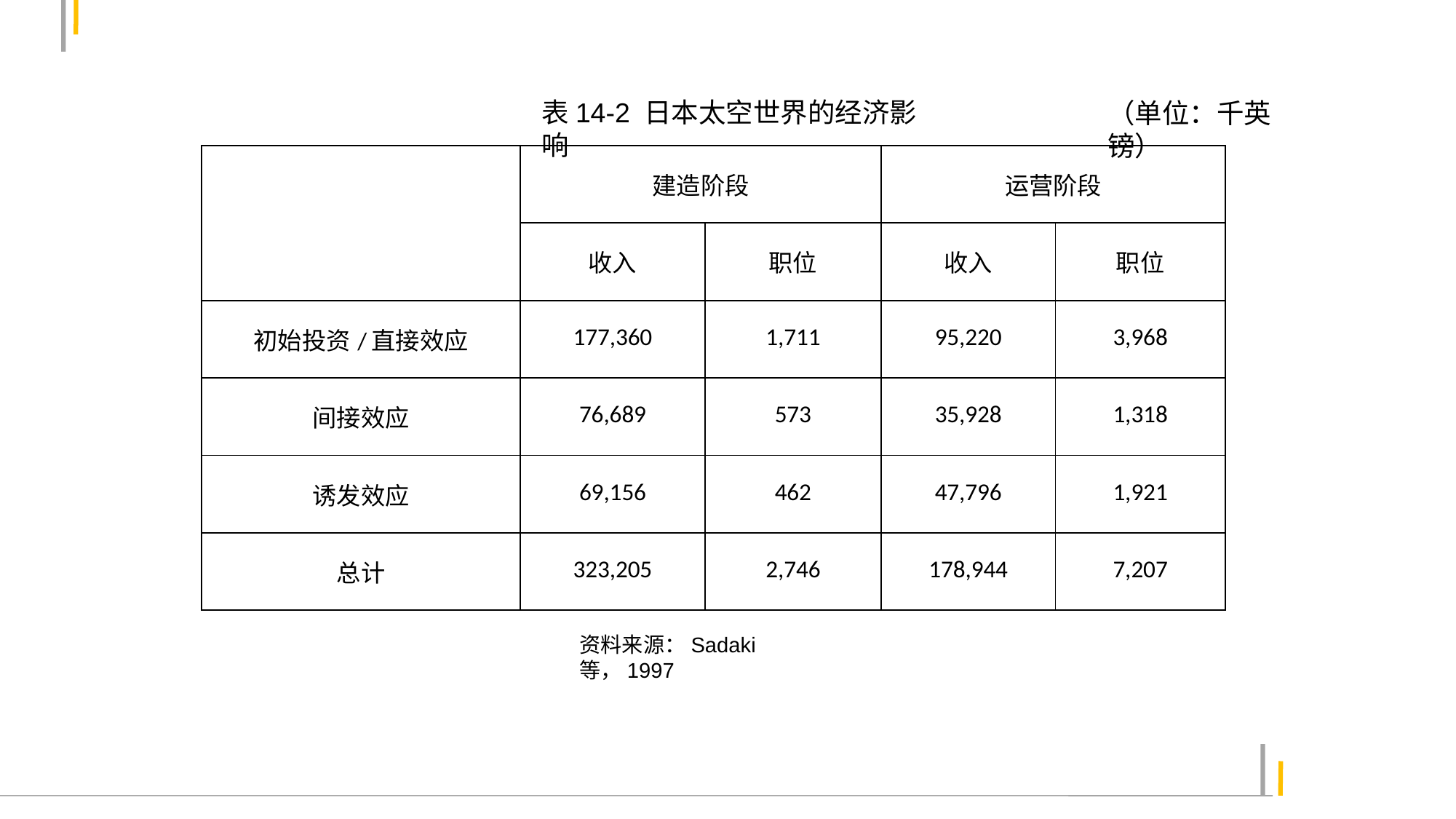

表14-2 日本太空世界的经济影响
（单位：千英镑）
|  | 建造阶段 |  | 运营阶段 |  |
| --- | --- | --- | --- | --- |
|  | 收入 | 职位 | 收入 | 职位 |
| 初始投资/直接效应 | 177,360 | 1,711 | 95,220 | 3,968 |
| 间接效应 | 76,689 | 573 | 35,928 | 1,318 |
| 诱发效应 | 69,156 | 462 | 47,796 | 1,921 |
| 总计 | 323,205 | 2,746 | 178,944 | 7,207 |
资料来源：Sadaki等，1997